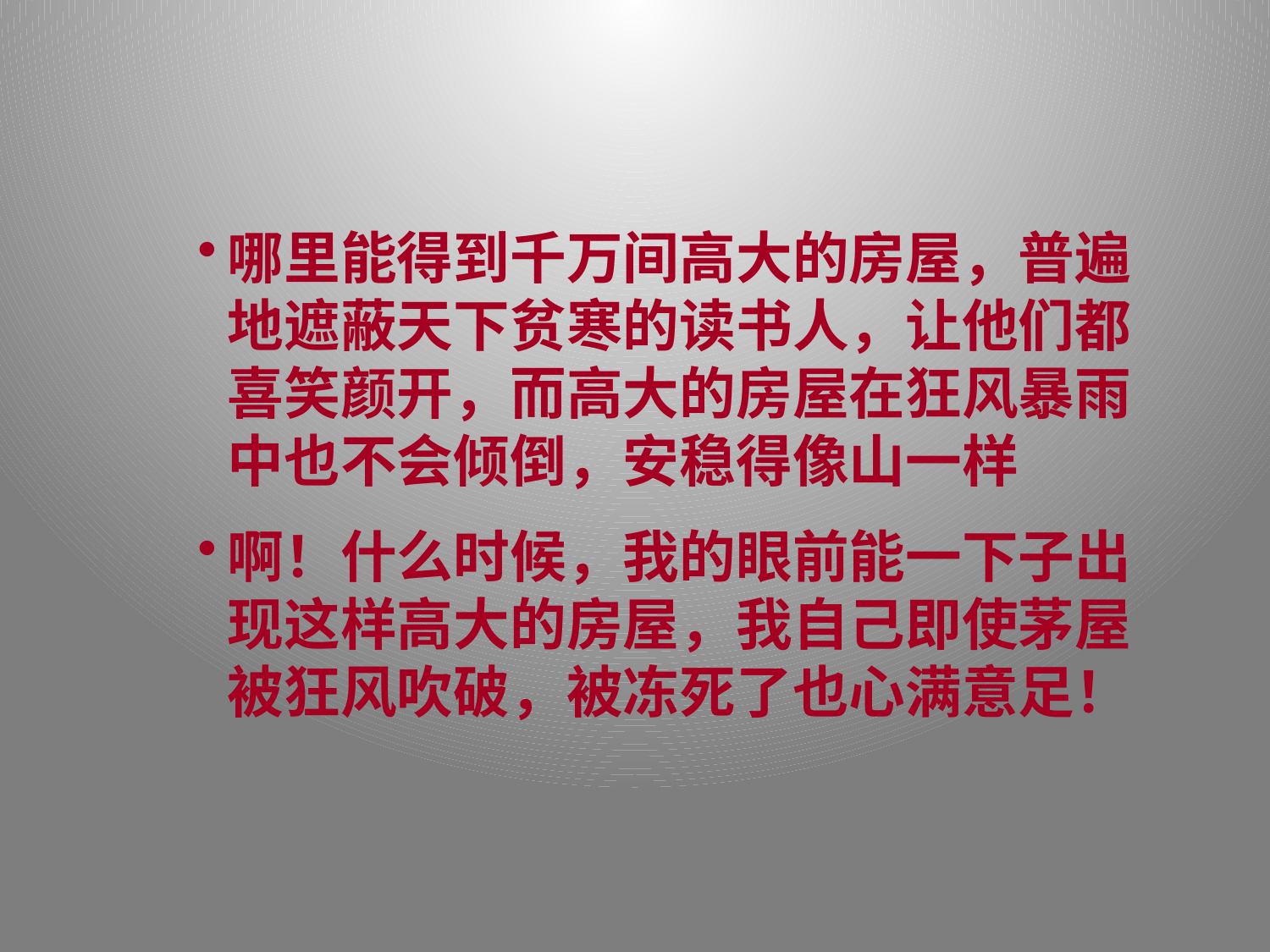

哪里能得到千万间高大的房屋，普遍地遮蔽天下贫寒的读书人，让他们都喜笑颜开，而高大的房屋在狂风暴雨中也不会倾倒，安稳得像山一样
啊！什么时候，我的眼前能一下子出现这样高大的房屋，我自己即使茅屋被狂风吹破，被冻死了也心满意足！